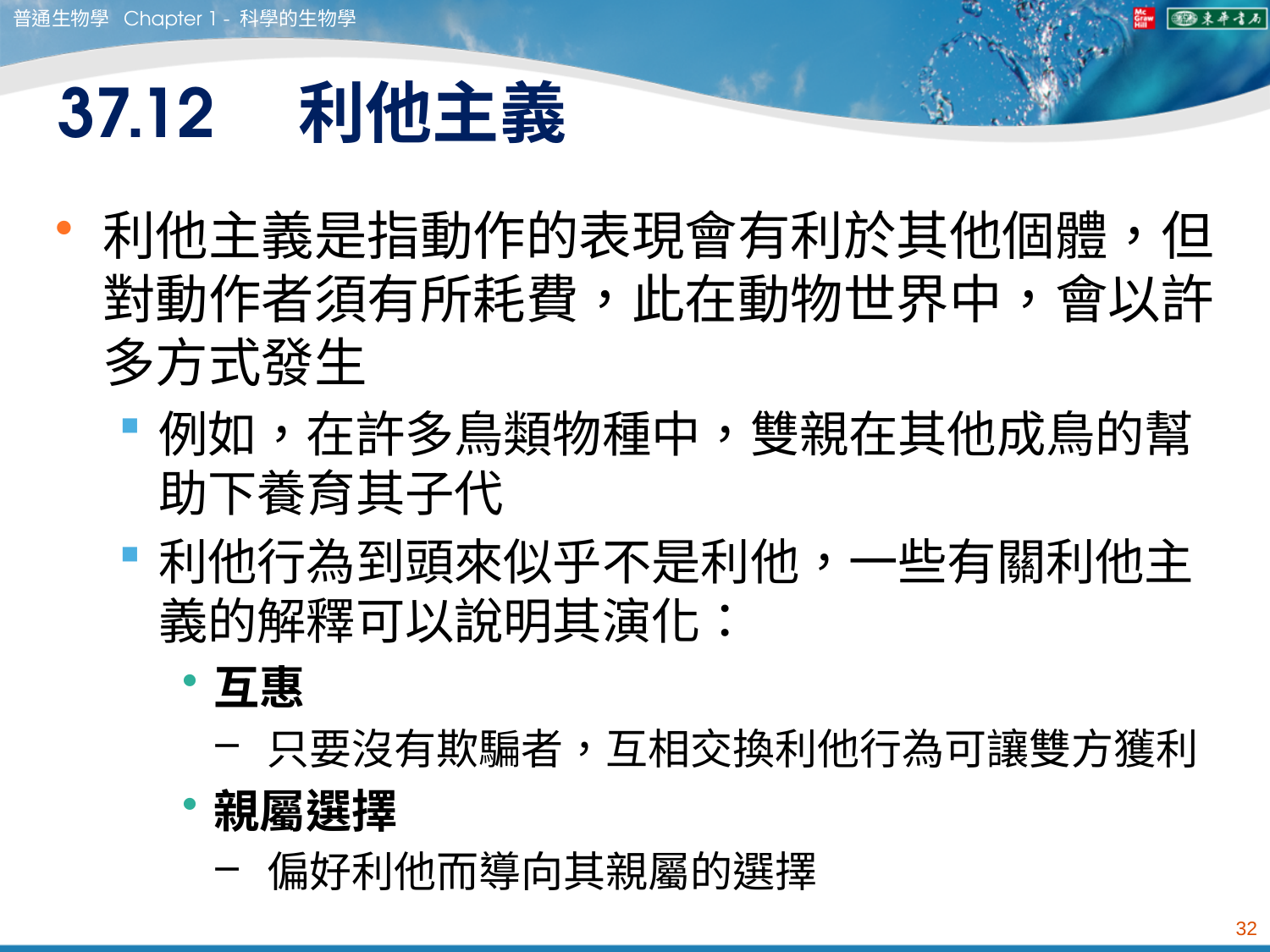

普通生物學  Chapter 1 - 科學的生物學
# 37.12　利他主義
利他主義是指動作的表現會有利於其他個體，但對動作者須有所耗費，此在動物世界中，會以許多方式發生
例如，在許多鳥類物種中，雙親在其他成鳥的幫助下養育其子代
利他行為到頭來似乎不是利他，一些有關利他主義的解釋可以說明其演化：
互惠
只要沒有欺騙者，互相交換利他行為可讓雙方獲利
親屬選擇
偏好利他而導向其親屬的選擇
32